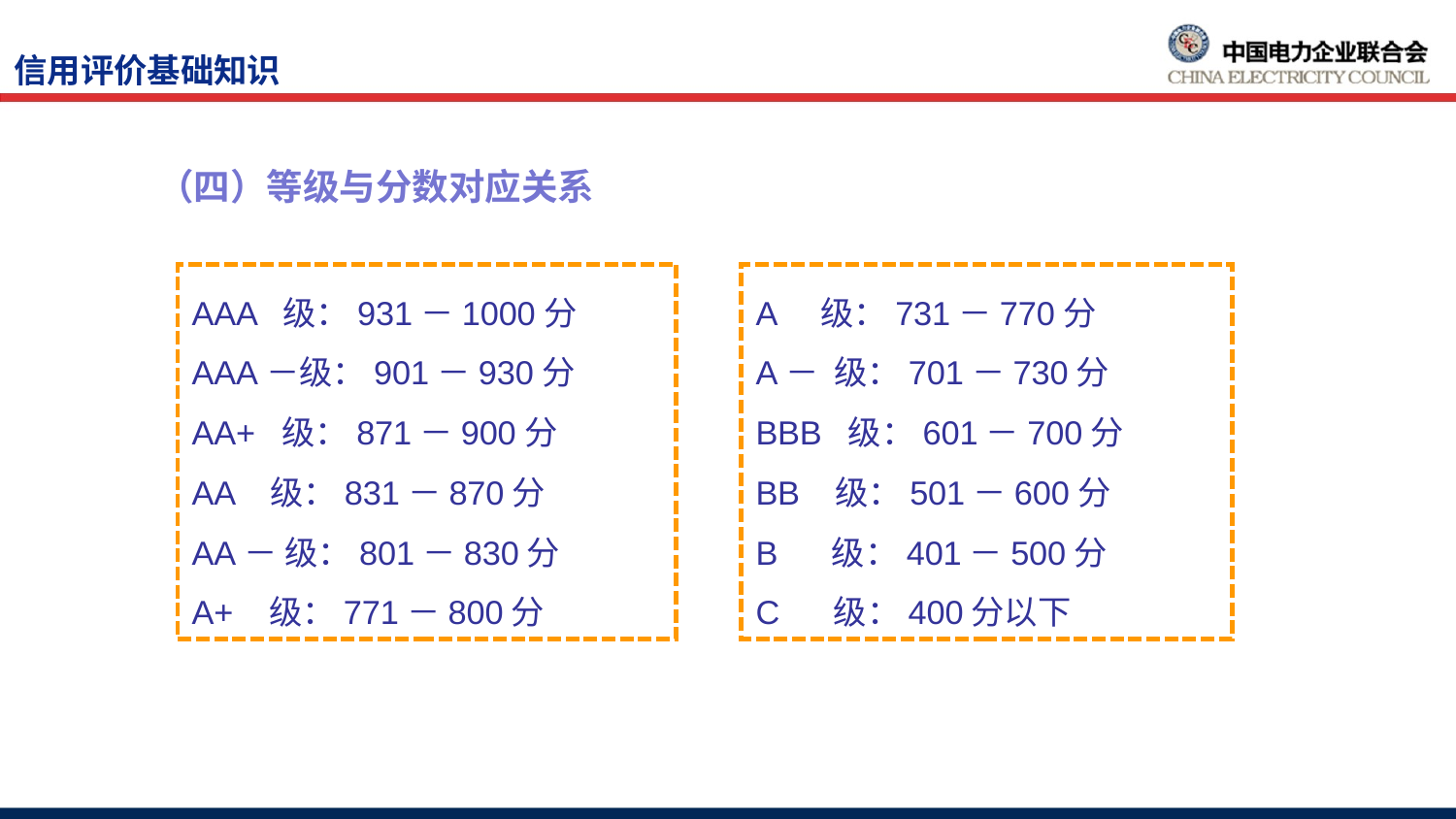

信用评价基础知识
（四）等级与分数对应关系
AAA  级：931－1000分
AAA－级：901－930分
AA+  级：871－900分
AA   级：831－870分
AA－ 级：801－830分
A+   级：771－800分
A    级：731－770分
A－  级：701－730分
BBB  级：601－700分
BB   级：501－600分
B     级：401－500分
C     级：400分以下